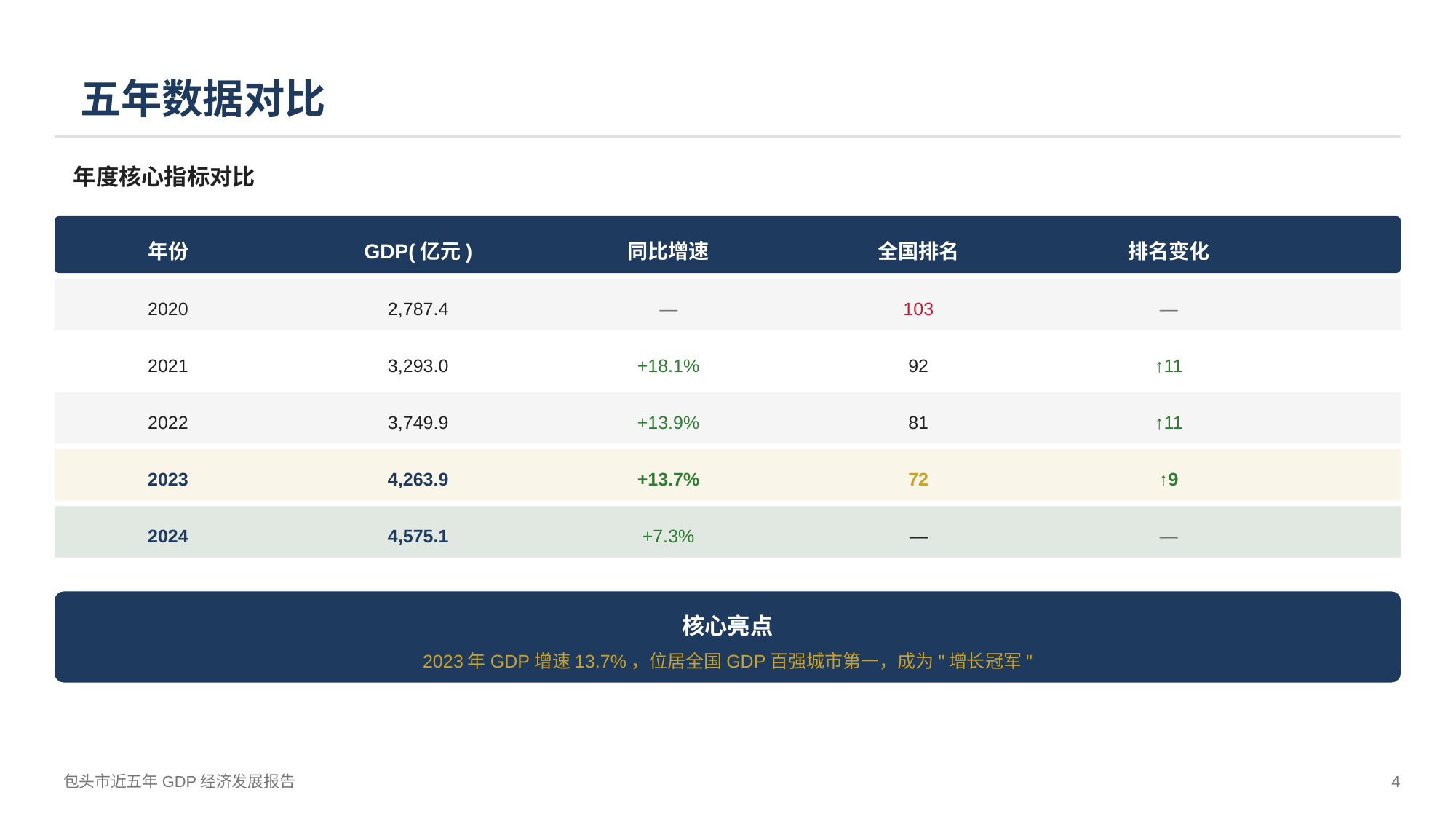

五年数据对比

年度核心指标对比

年份
GDP(亿元)
同比增速
全国排名
排名变化

2020
2,787.4
—
103
—

2021
3,293.0
+18.1%
92
↑11

2022
3,749.9
+13.9%
81
↑11

2023
4,263.9
+13.7%
72
↑9

2024
4,575.1
+7.3%
—
—

核心亮点
2023年GDP增速13.7%，位居全国GDP百强城市第一，成为"增长冠军"
包头市近五年GDP经济发展报告
4